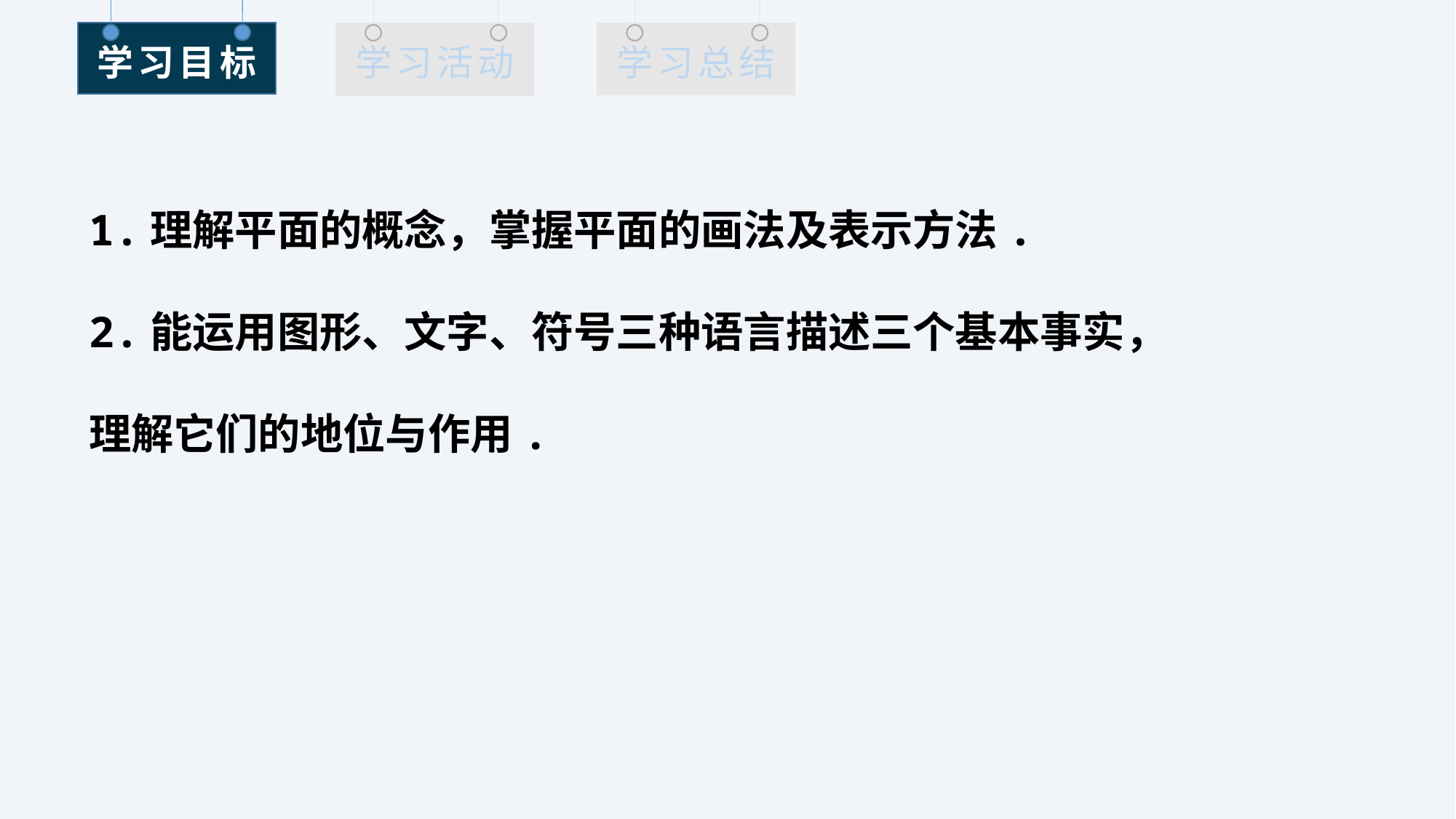

1.理解平面的概念，掌握平面的画法及表示方法.
2.能运用图形、文字、符号三种语言描述三个基本事实，理解它们的地位与作用.